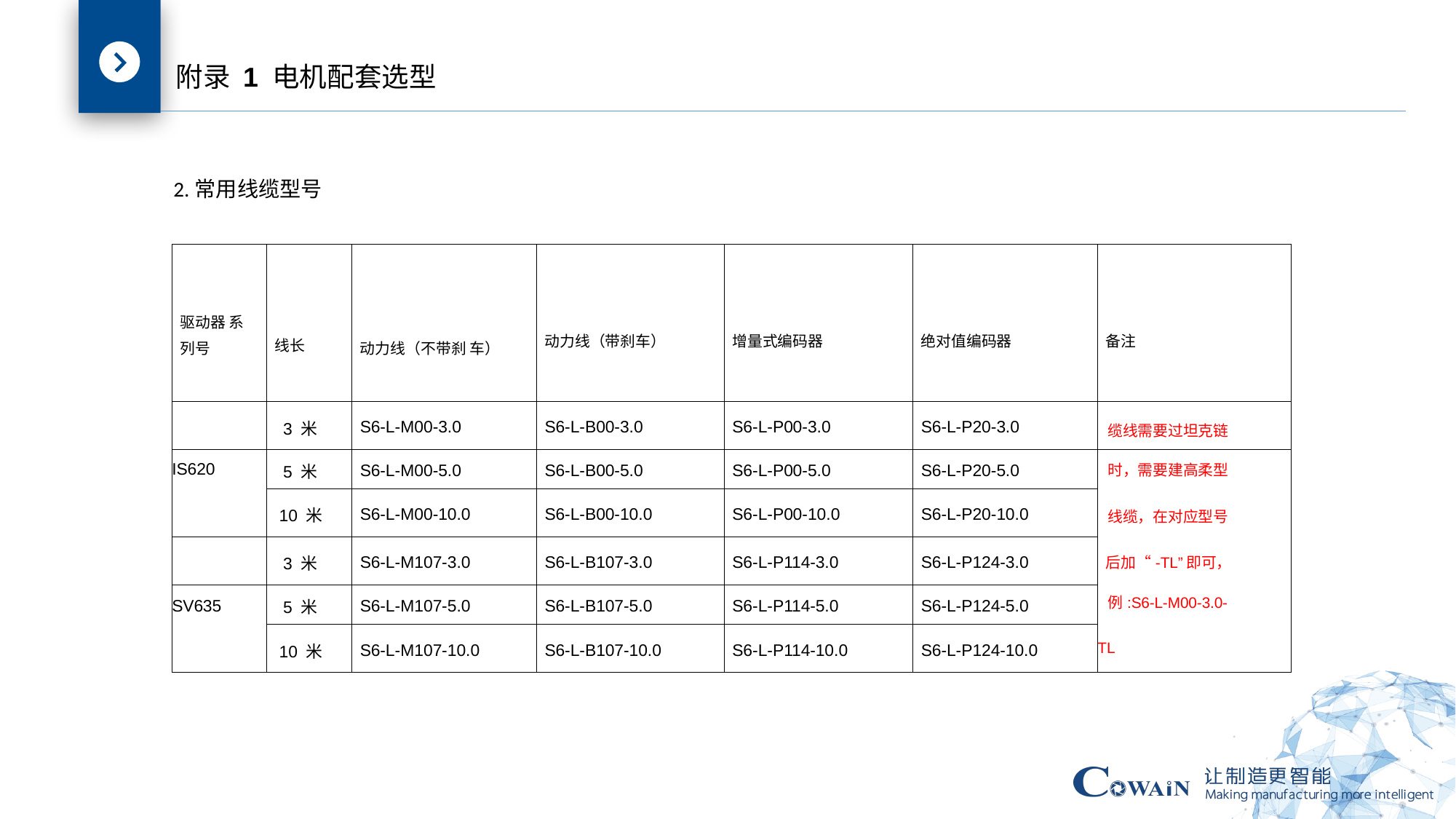

附录 1 电机配套选型

2.常用线缆型号
| 驱动器 系列号 | 线长 | 动力线（不带刹 车） | 动力线（带刹车） | 增量式编码器 | 绝对值编码器 | 备注 |
| --- | --- | --- | --- | --- | --- | --- |
|  | 3 米 | S6-L-M00-3.0 | S6-L-B00-3.0 | S6-L-P00-3.0 | S6-L-P20-3.0 | 缆线需要过坦克链 |
|  | 5 米 | S6-L-M00-5.0 | S6-L-B00-5.0 | S6-L-P00-5.0 | S6-L-P20-5.0 |  |
| IS620 |  |  |  |  |  | 时，需要建高柔型 |
|  | 10 米 | S6-L-M00-10.0 | S6-L-B00-10.0 | S6-L-P00-10.0 | S6-L-P20-10.0 | 线缆，在对应型号 |
|  | 3 米 | S6-L-M107-3.0 | S6-L-B107-3.0 | S6-L-P114-3.0 | S6-L-P124-3.0 | 后加“-TL”即可， |
| SV635 | 5 米 | S6-L-M107-5.0 | S6-L-B107-5.0 | S6-L-P114-5.0 | S6-L-P124-5.0 | 例:S6-L-M00-3.0- |
|  |  |  |  |  |  | TL |
|  | 10 米 | S6-L-M107-10.0 | S6-L-B107-10.0 | S6-L-P114-10.0 | S6-L-P124-10.0 |  |